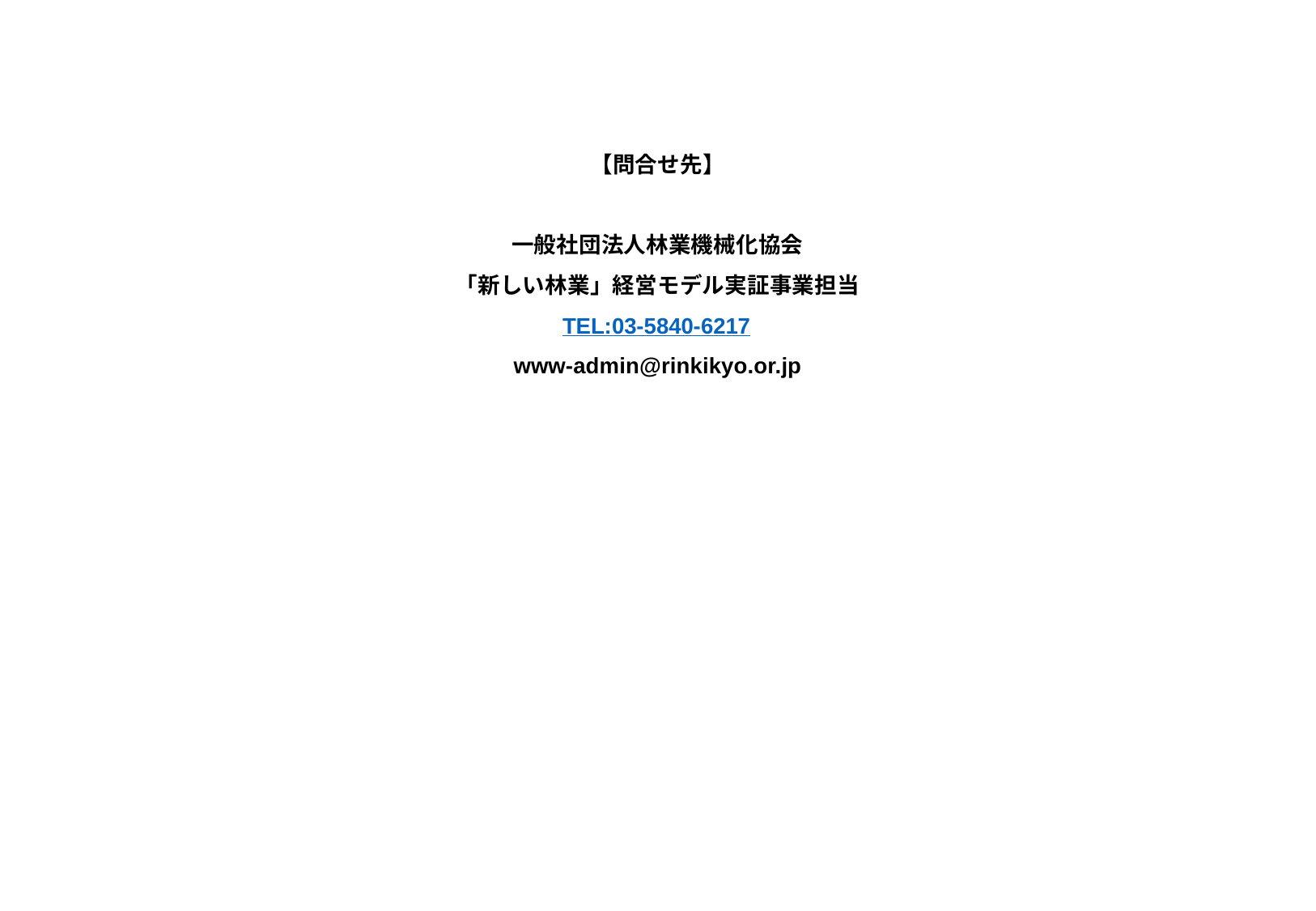

# 【問合せ先】 一般社団法人林業機械化協会 「新しい林業」経営モデル実証事業担当 TEL:03-5840-6217 www-admin@rinkikyo.or.jp